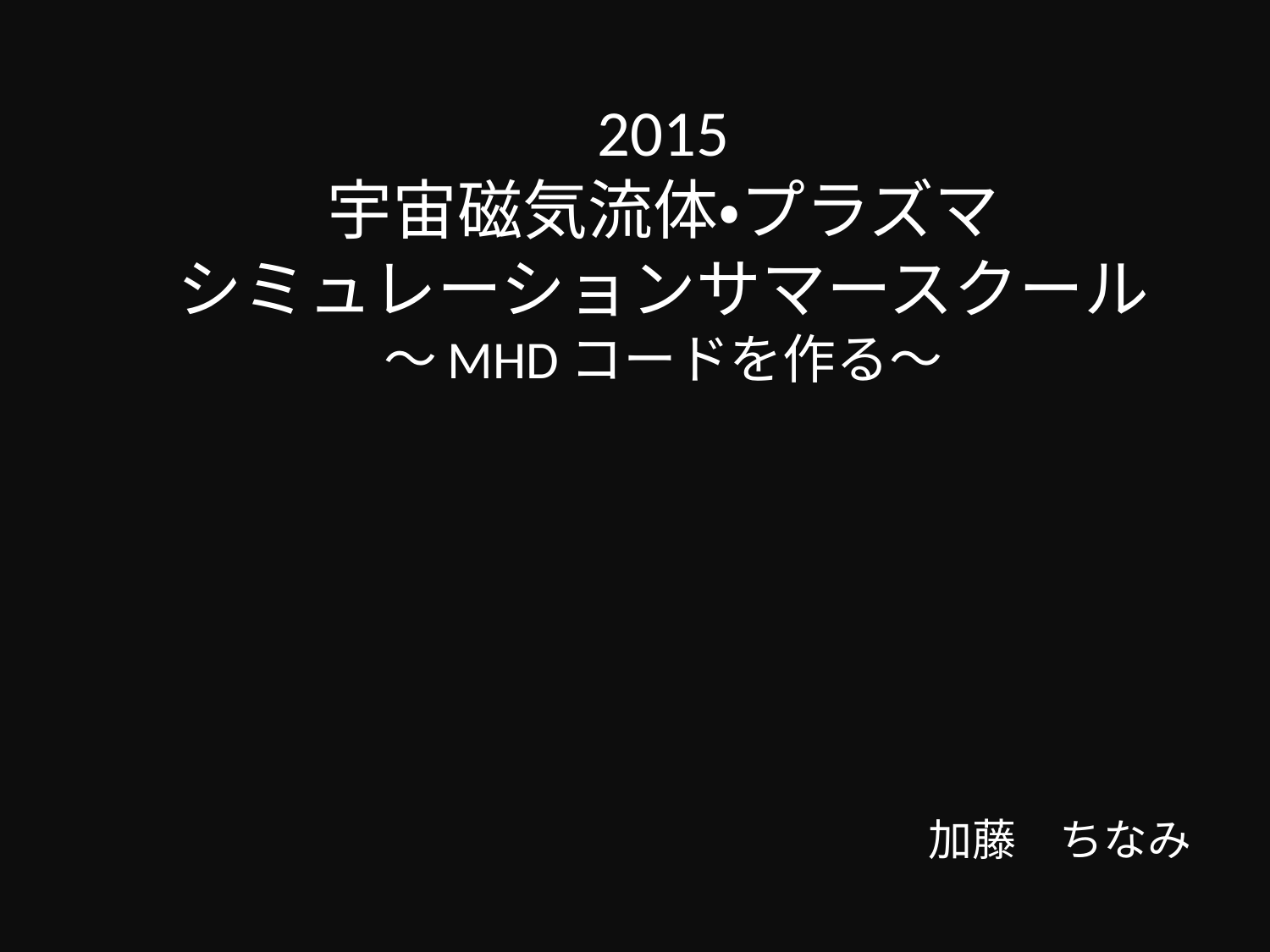

# 2015 宇宙磁気流体・プラズマ シミュレーションサマースクール ～MHDコードを作る～
加藤　ちなみ